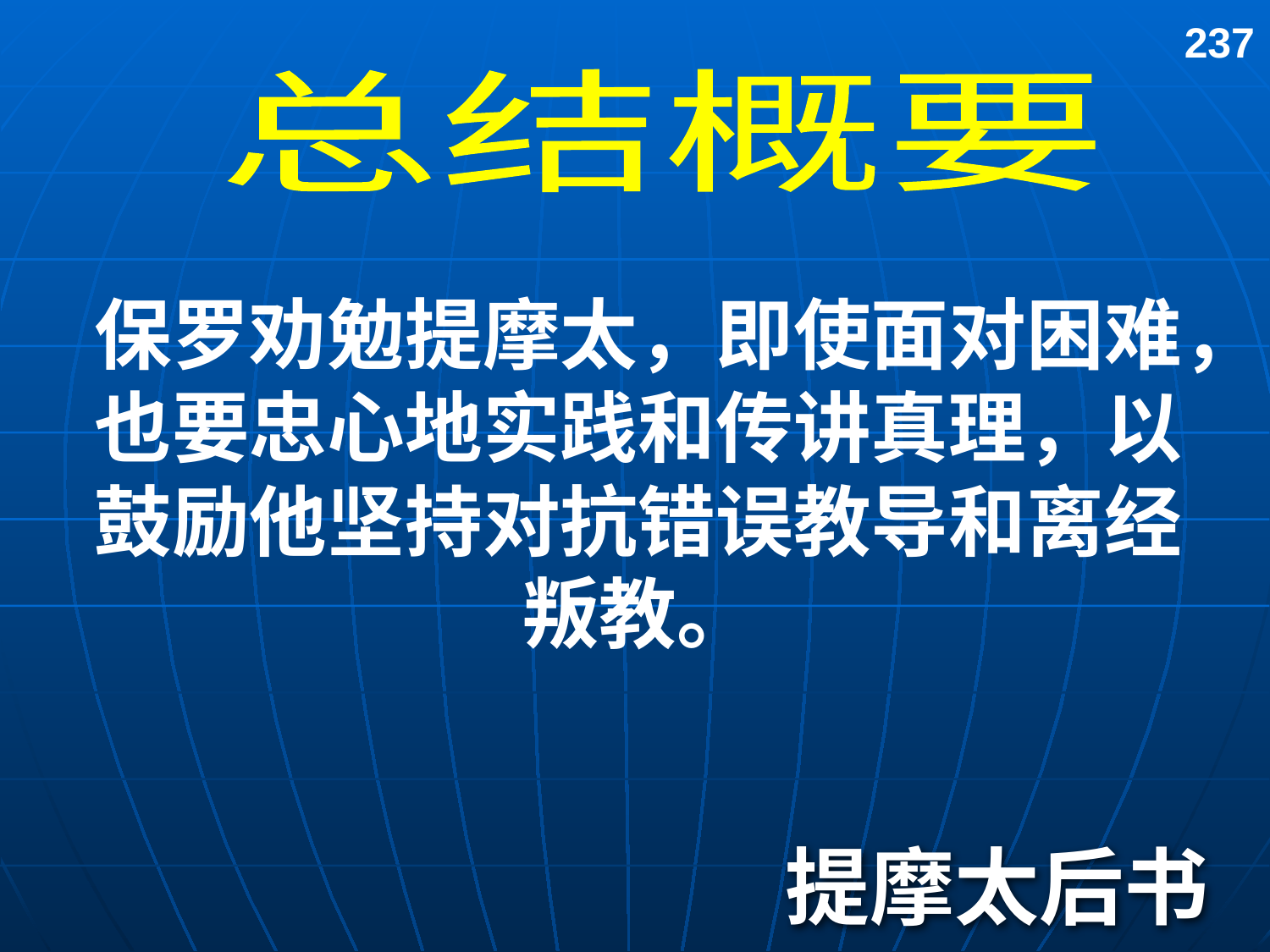

237
总结概要
保罗劝勉提摩太，即使面对困难，也要忠心地实践和传讲真理，以鼓励他坚持对抗错误教导和离经叛教。
提摩太后书